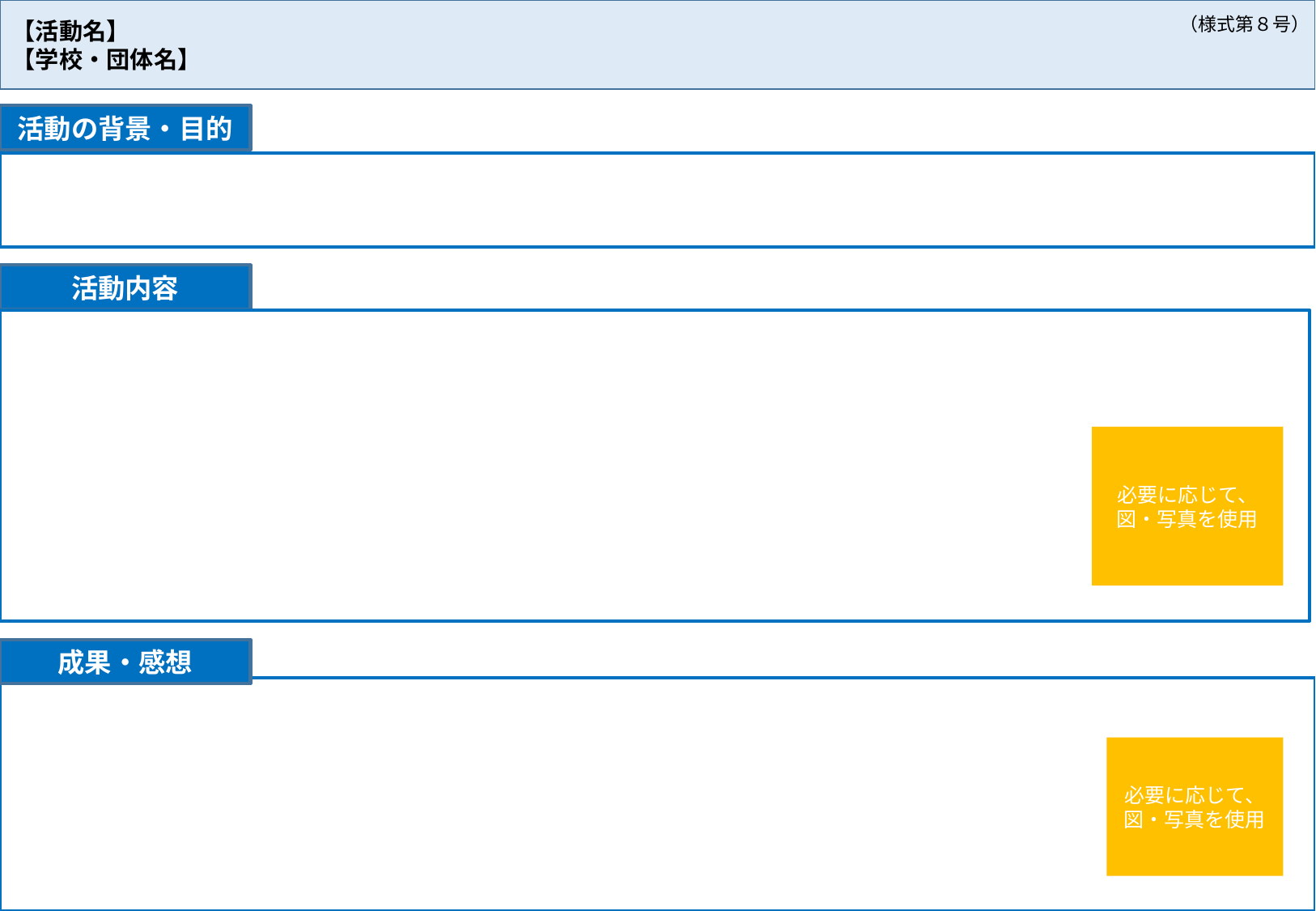

【活動名】
【学校・団体名】
（様式第８号）
活動の背景・目的

活動内容

必要に応じて、図・写真を使用
成果・感想

必要に応じて、図・写真を使用